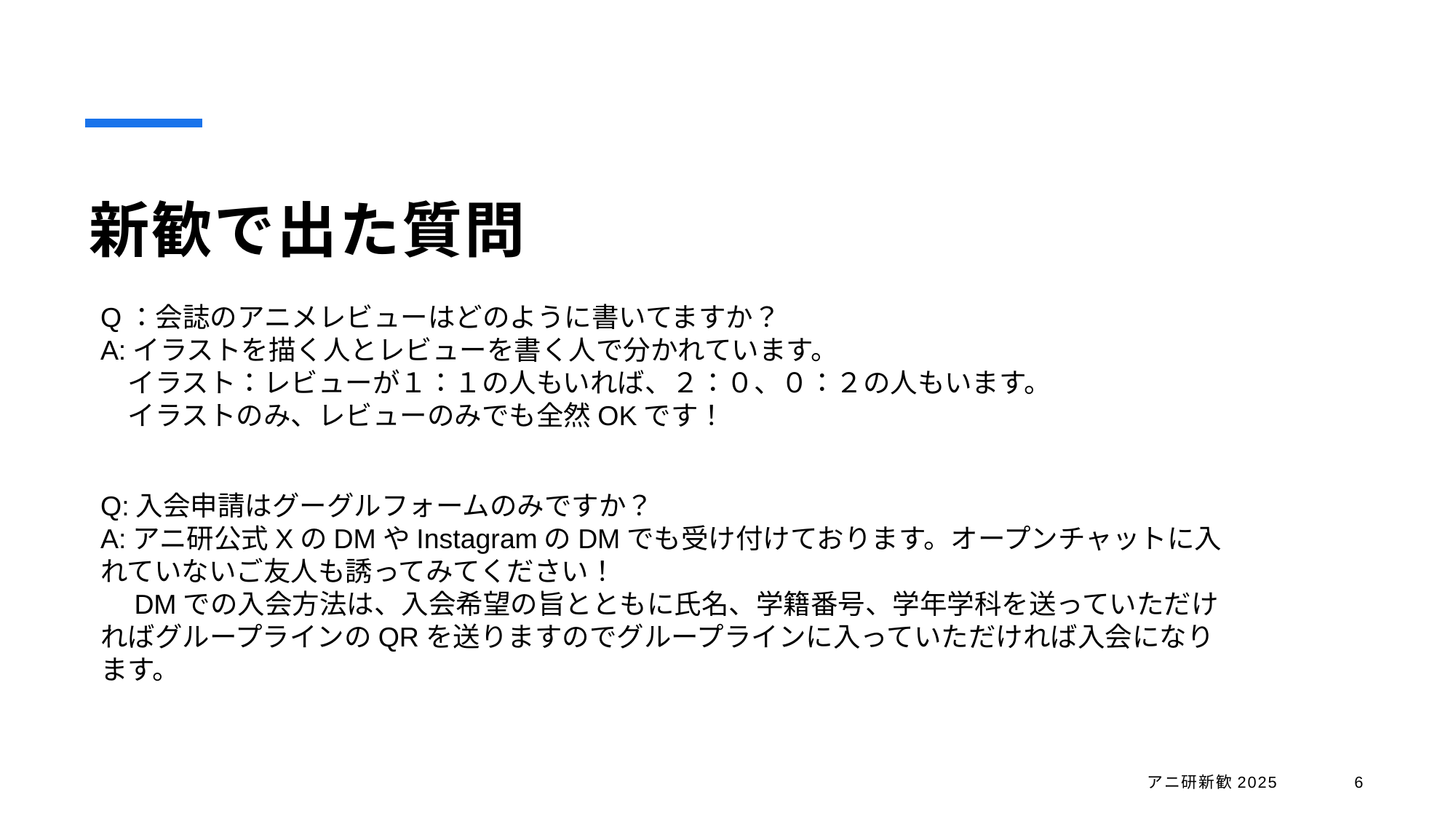

# 新歓で出た質問
Q：会誌のアニメレビューはどのように書いてますか？
A:イラストを描く人とレビューを書く人で分かれています。
　イラスト：レビューが１：１の人もいれば、２：０、０：２の人もいます。
　イラストのみ、レビューのみでも全然OKです！
Q:入会申請はグーグルフォームのみですか？
A:アニ研公式XのDMやInstagramのDMでも受け付けております。オープンチャットに入れていないご友人も誘ってみてください！
　DMでの入会方法は、入会希望の旨とともに氏名、学籍番号、学年学科を送っていただければグループラインのQRを送りますのでグループラインに入っていただければ入会になります。
アニ研新歓2025
6